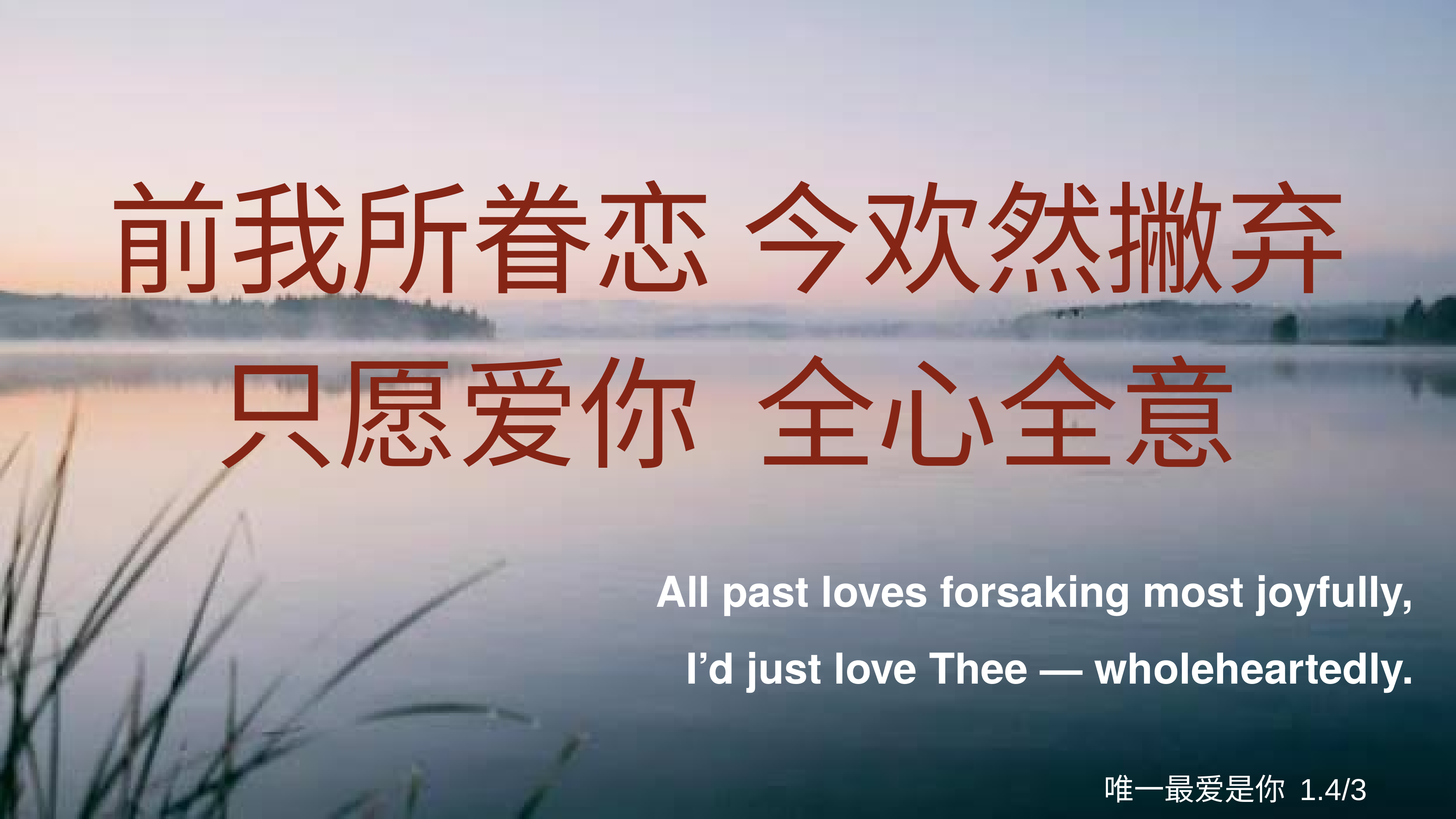

前我所眷恋 今欢然撇弃
只愿爱你  全心全意
All past loves forsaking most joyfully,
I’d just love Thee — wholeheartedly.
唯一最爱是你 1.4/3